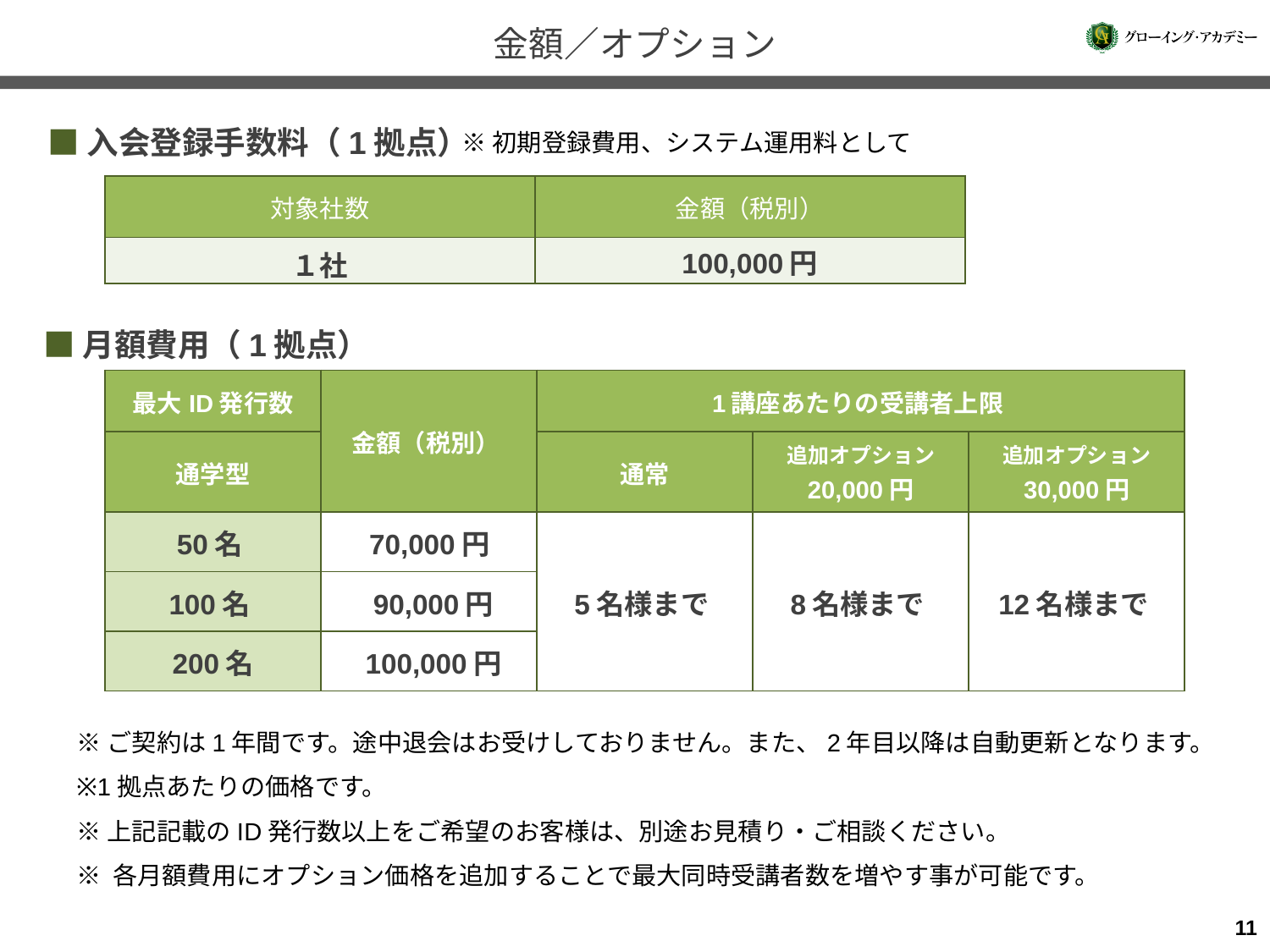

# 金額／オプション
■入会登録手数料（1拠点）
※初期登録費用、システム運用料として
| 対象社数 | 金額（税別） |
| --- | --- |
| １社 | 100,000円 |
■月額費用（1拠点）
| 最大ID発行数 | 金額（税別） | 1講座あたりの受講者上限 |  |  |
| --- | --- | --- | --- | --- |
| 通学型 |  | 通常 | 追加オプション 20,000円 | 追加オプション 30,000円 |
| 50名 | 70,000円 | 5名様まで | 8名様まで | 12名様まで |
| 100名 | 90,000円 |  |  |  |
| 200名 | 100,000円 |  |  |  |
※ご契約は1年間です。途中退会はお受けしておりません。また、2年目以降は自動更新となります。
※1拠点あたりの価格です。
※上記記載のID発行数以上をご希望のお客様は、別途お見積り・ご相談ください。
※ 各月額費用にオプション価格を追加することで最大同時受講者数を増やす事が可能です。
11